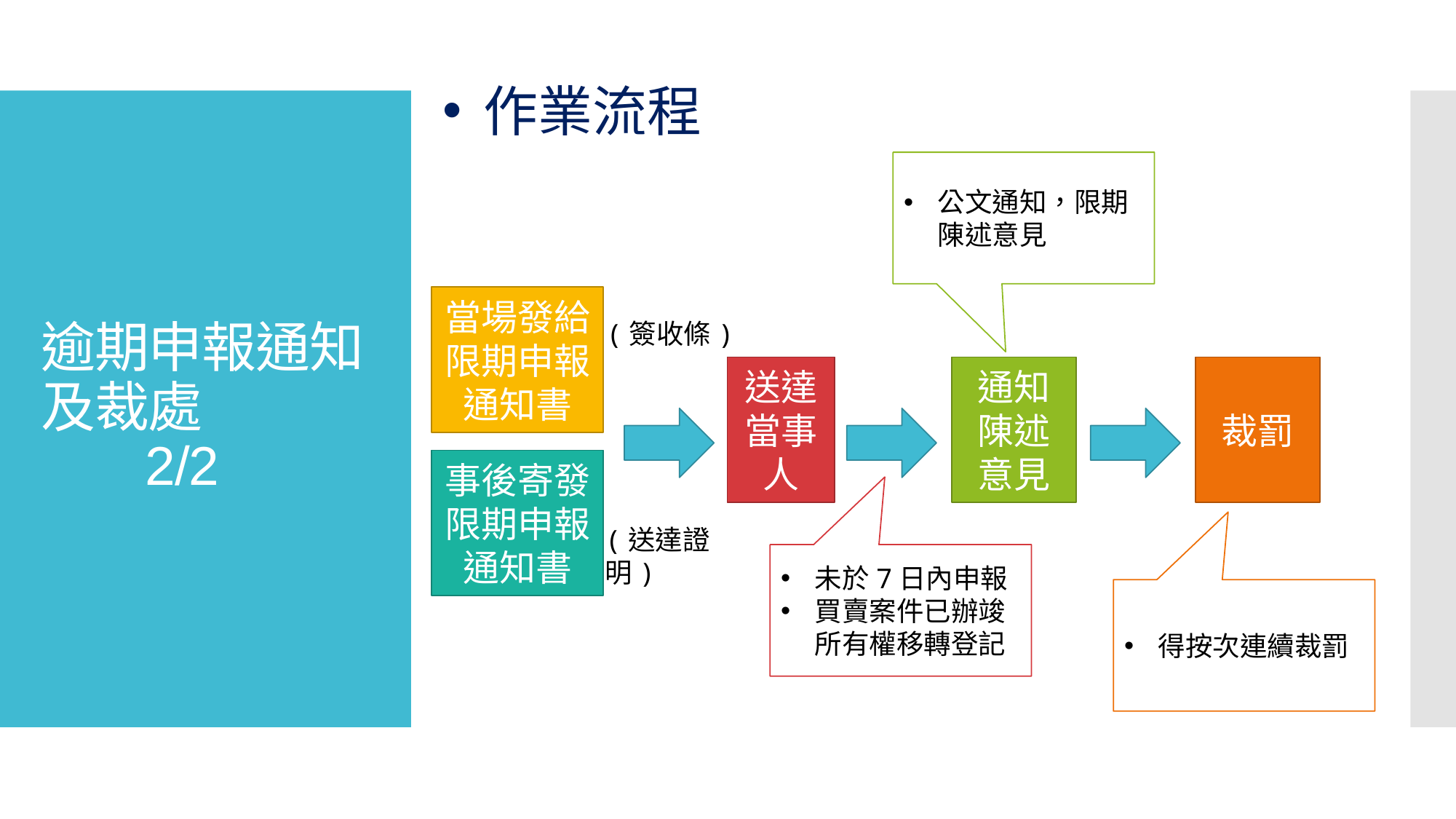

作業流程
# 逾期申報通知及裁處 2/2
公文通知，限期陳述意見
當場發給限期申報通知書
(簽收條)
送達當事人
通知陳述意見
裁罰

事後寄發限期申報通知書
(送達證明)
未於7日內申報
買賣案件已辦竣所有權移轉登記
得按次連續裁罰